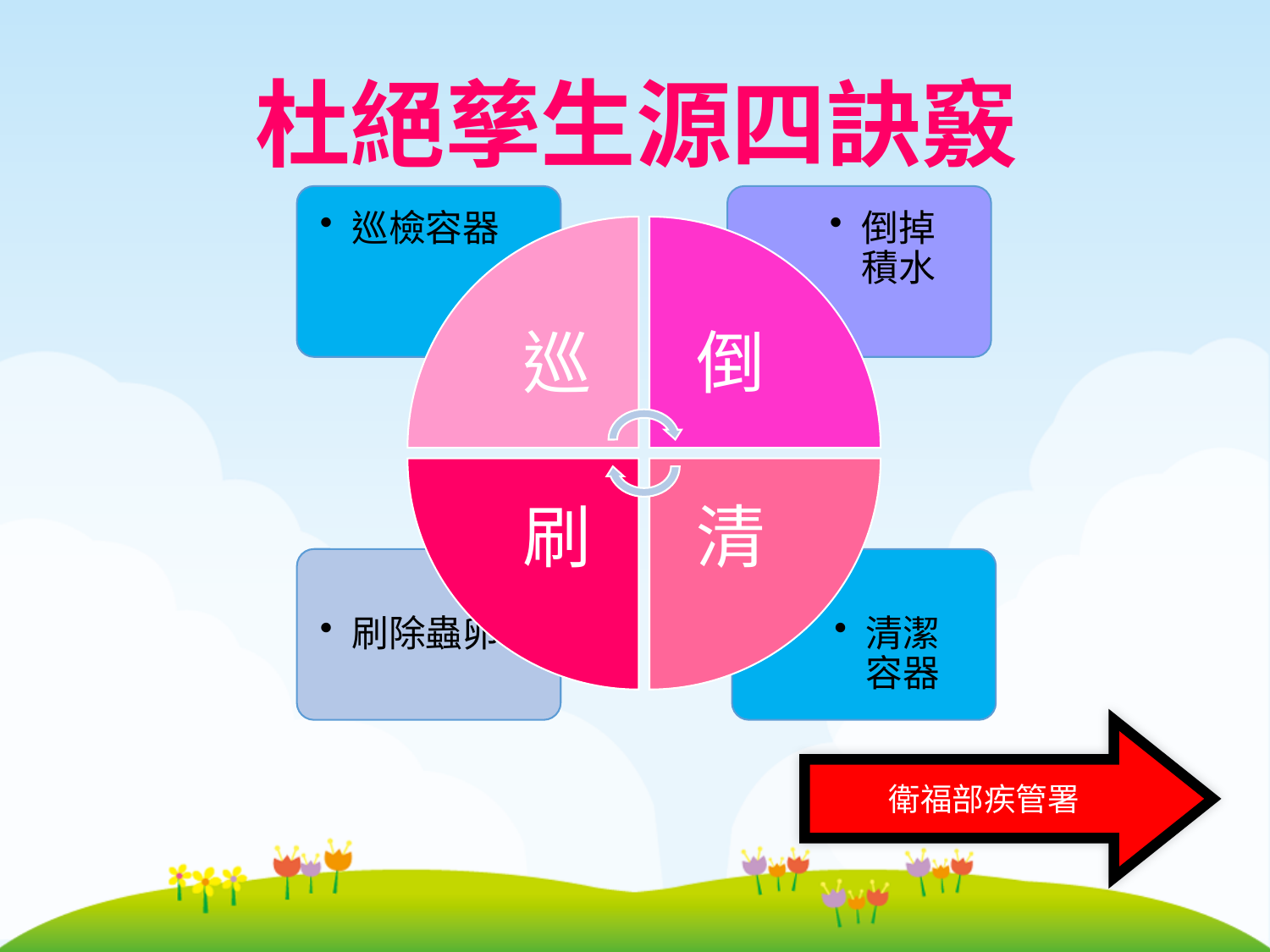

杜絕孳生源四訣竅
清潔容器
刷除蟲卵
倒掉積水
巡檢容器
巡
倒
清
刷
衛福部疾管署